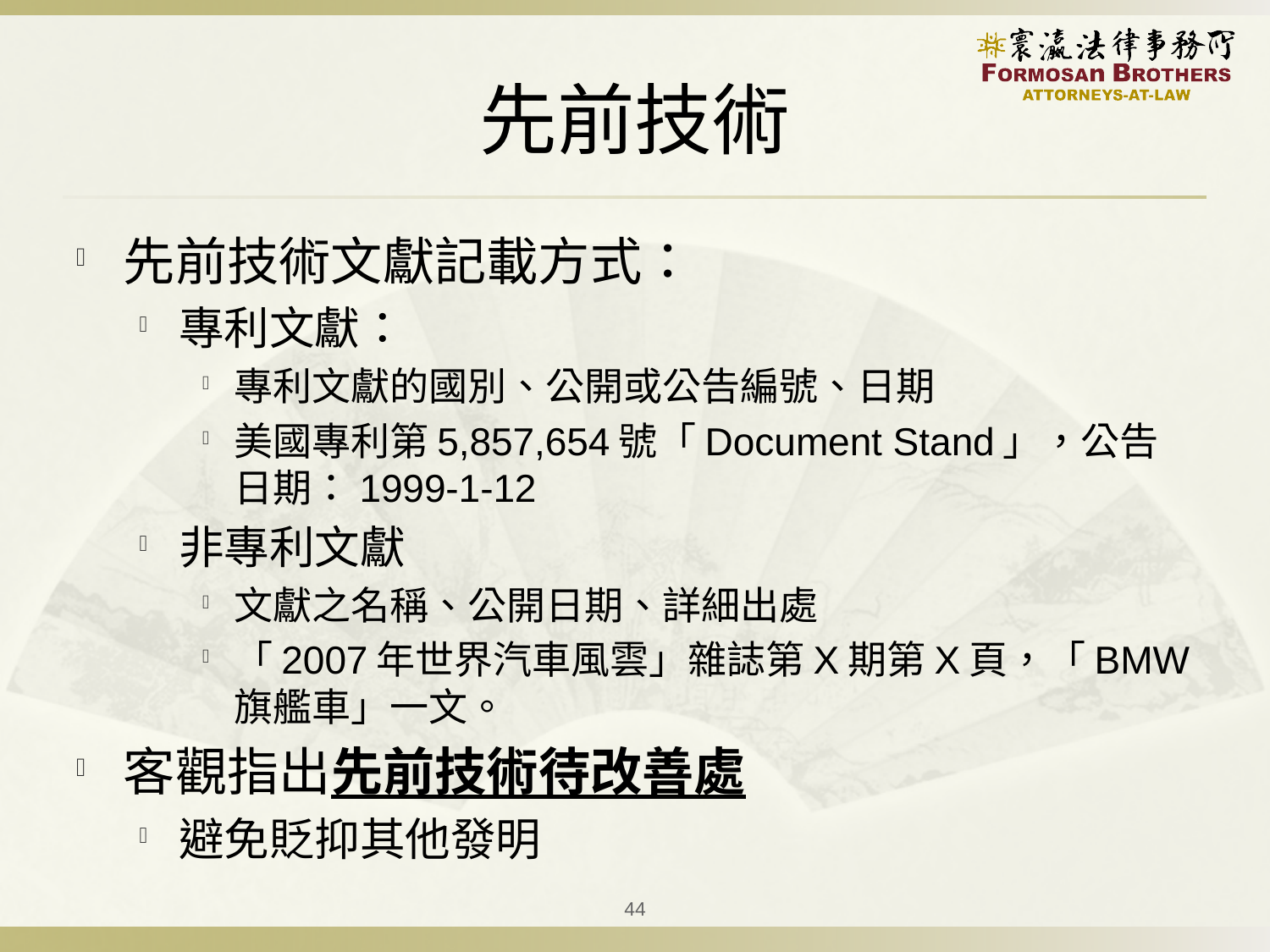

# 先前技術
先前技術文獻記載方式：
專利文獻：
專利文獻的國別、公開或公告編號、日期
美國專利第5,857,654號「Document Stand」，公告日期：1999-1-12
非專利文獻
文獻之名稱、公開日期、詳細出處
「2007年世界汽車風雲」雜誌第X期第X頁，「BMW旗艦車」一文。
客觀指出先前技術待改善處
避免貶抑其他發明
44